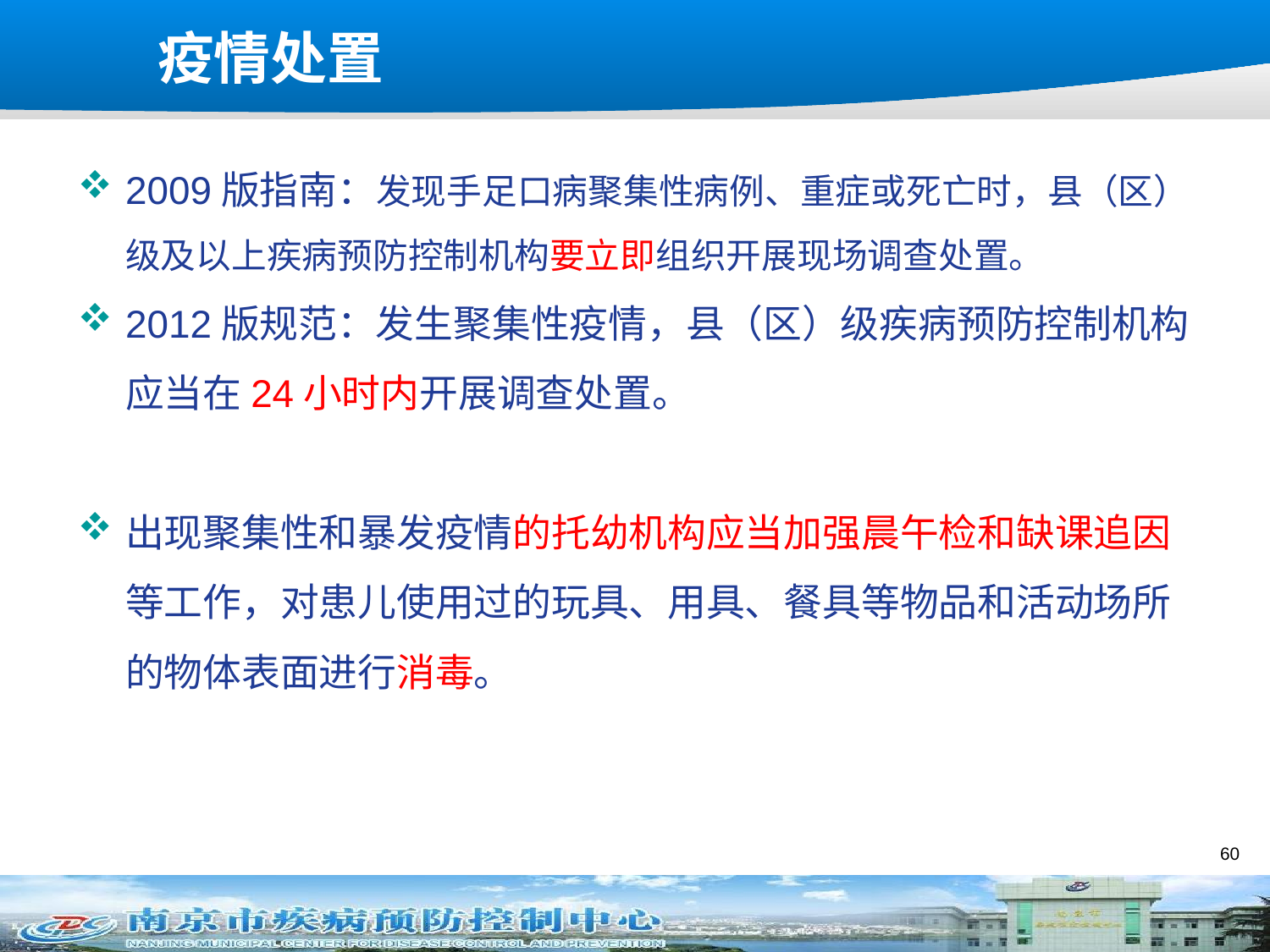

# 疫情处置
2009版指南：发现手足口病聚集性病例、重症或死亡时，县（区）级及以上疾病预防控制机构要立即组织开展现场调查处置。
2012版规范：发生聚集性疫情，县（区）级疾病预防控制机构应当在24小时内开展调查处置。

出现聚集性和暴发疫情的托幼机构应当加强晨午检和缺课追因等工作，对患儿使用过的玩具、用具、餐具等物品和活动场所的物体表面进行消毒。
60